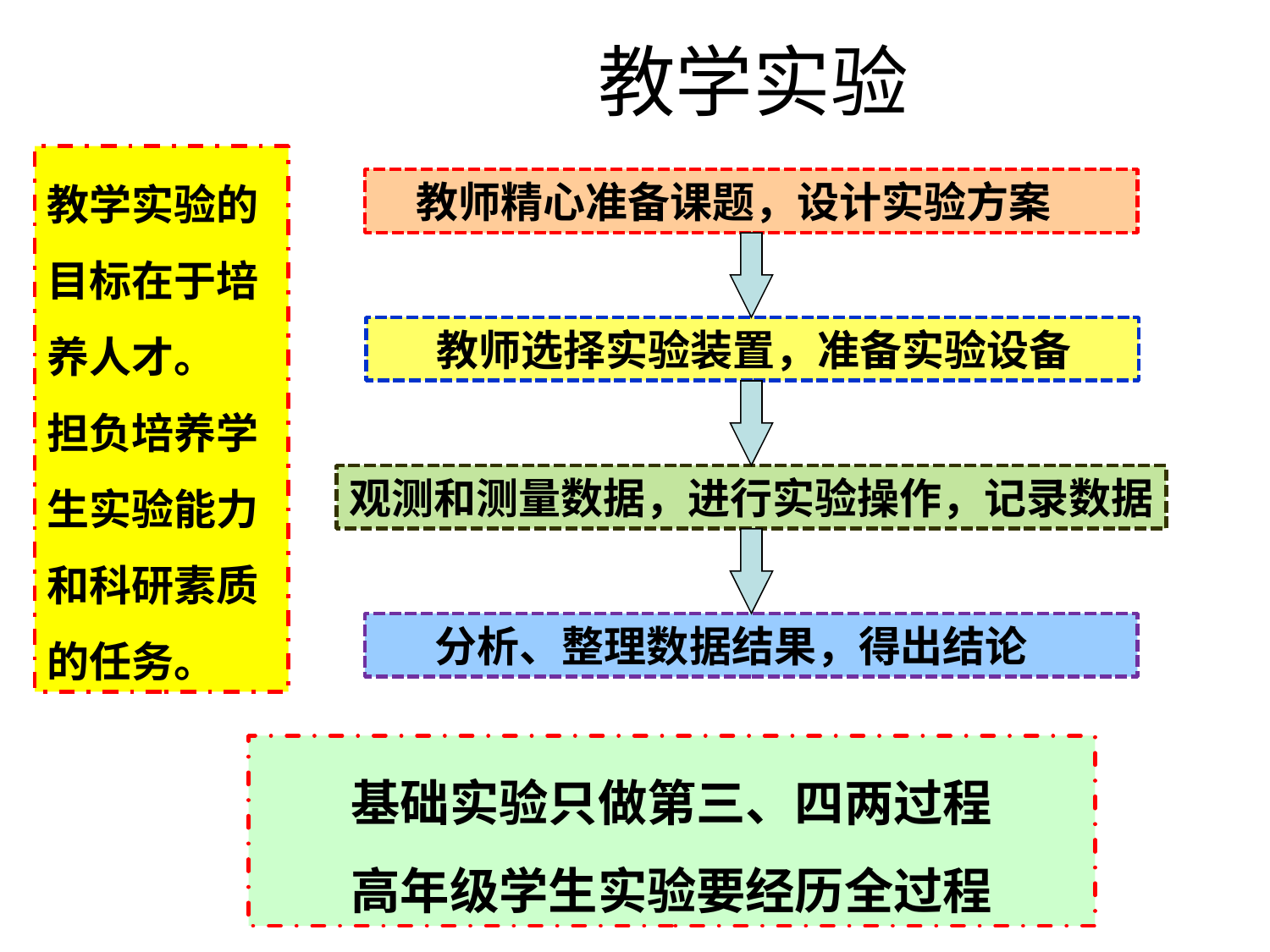

# 教学实验
教学实验的目标在于培养人才。
担负培养学生实验能力和科研素质的任务。
   教师精心准备课题，设计实验方案

     教师选择实验装置，准备实验设备

观测和测量数据，进行实验操作，记录数据

     分析、整理数据结果，得出结论
基础实验只做第三、四两过程
高年级学生实验要经历全过程